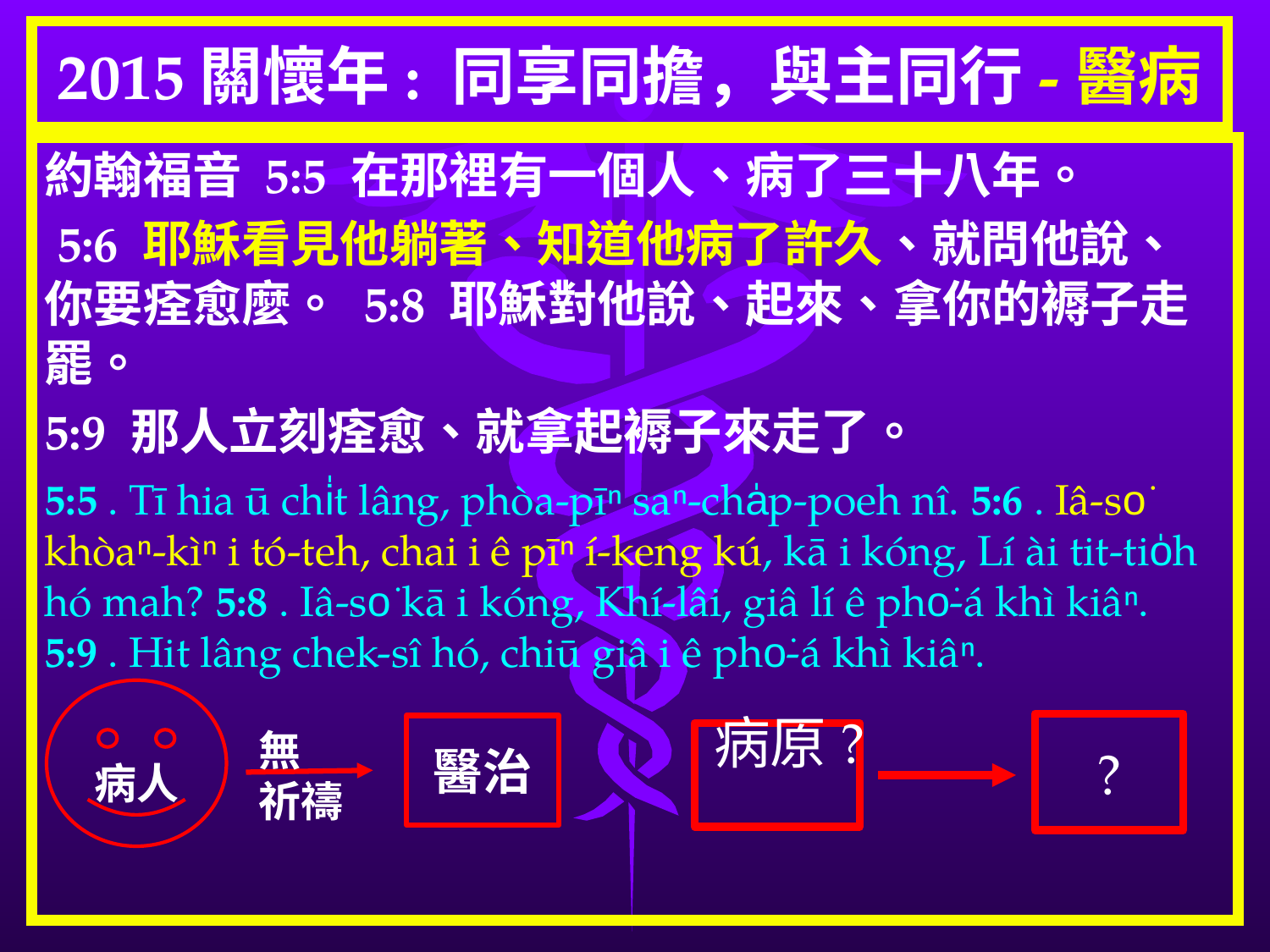

# 2015關懷年: 同享同擔，與主同行-醫病
約翰福音 5:5 在那裡有一個人、病了三十八年。
 5:6 耶穌看見他躺著、知道他病了許久、就問他說、你要痊愈麼。 5:8 耶穌對他說、起來、拿你的褥子走罷。
5:9 那人立刻痊愈、就拿起褥子來走了。
5:5 . Tī hia ū chi̍t lâng, phòa-pīⁿ saⁿ-cha̍p-poeh nî. 5:6 . Iâ-so͘ khòaⁿ-kìⁿ i tó-teh, chai i ê pīⁿ í-keng kú, kā i kóng, Lí ài tit-tio̍h hó mah? 5:8 . Iâ-so͘ kā i kóng, Khí-lâi, giâ lí ê pho͘-á khì kiâⁿ. 5:9 . Hit lâng chek-sî hó, chiū giâ i ê pho͘-á khì kiâⁿ.

病人
?
醫治
無
祈禱

病原?